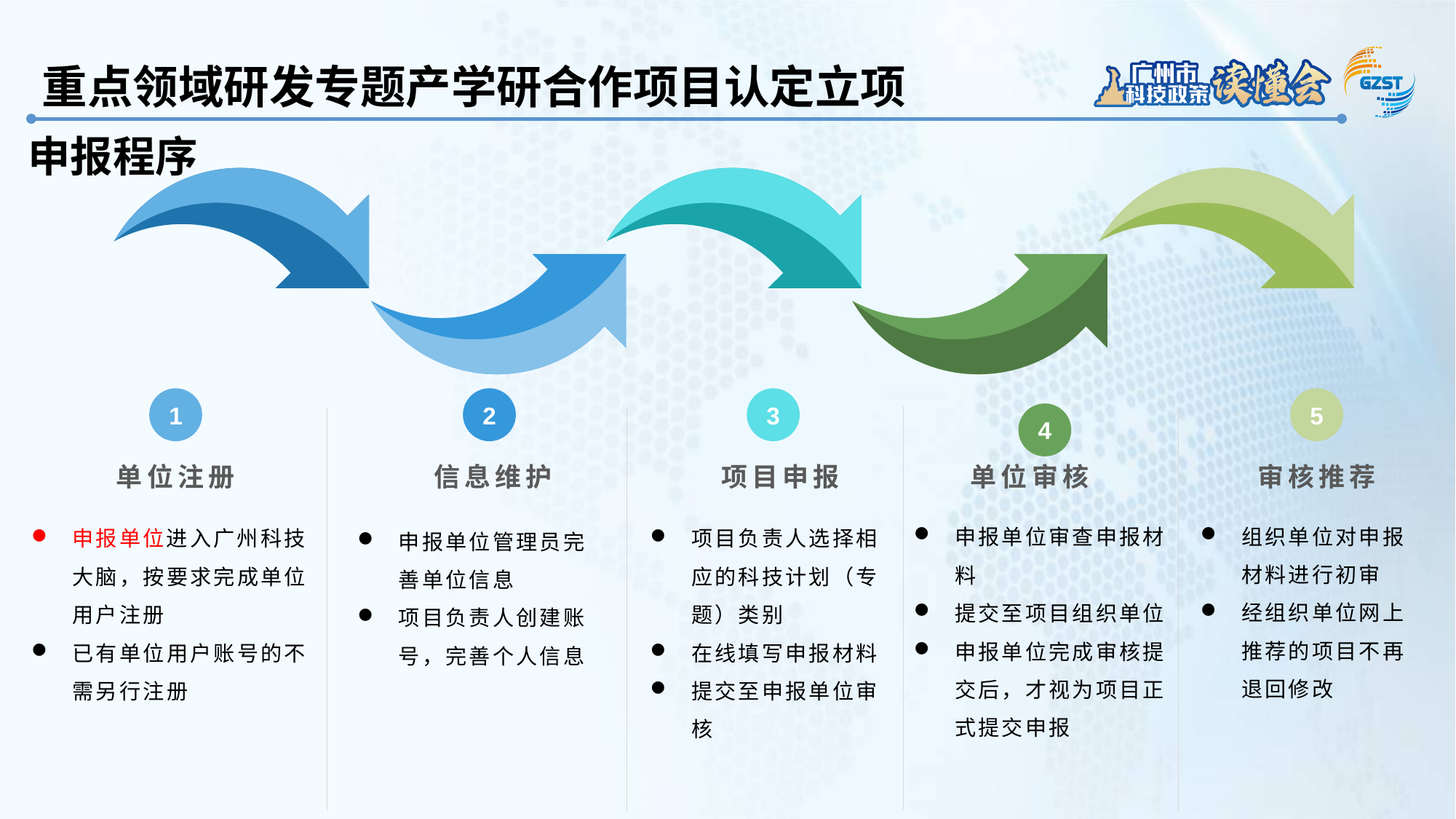

重点领域研发专题产学研合作项目认定立项
申报程序

1
2
3
5
4
单位注册
信息维护
项目申报
单位审核
审核推荐
组织单位对申报材料进行初审
经组织单位网上推荐的项目不再退回修改

申报单位审查申报材料
提交至项目组织单位
申报单位完成审核提交后，才视为项目正式提交申报

申报单位进入广州科技大脑，按要求完成单位用户注册
已有单位用户账号的不需另行注册
项目负责人选择相应的科技计划（专题）类别
在线填写申报材料
提交至申报单位审核

申报单位管理员完善单位信息
项目负责人创建账号，完善个人信息